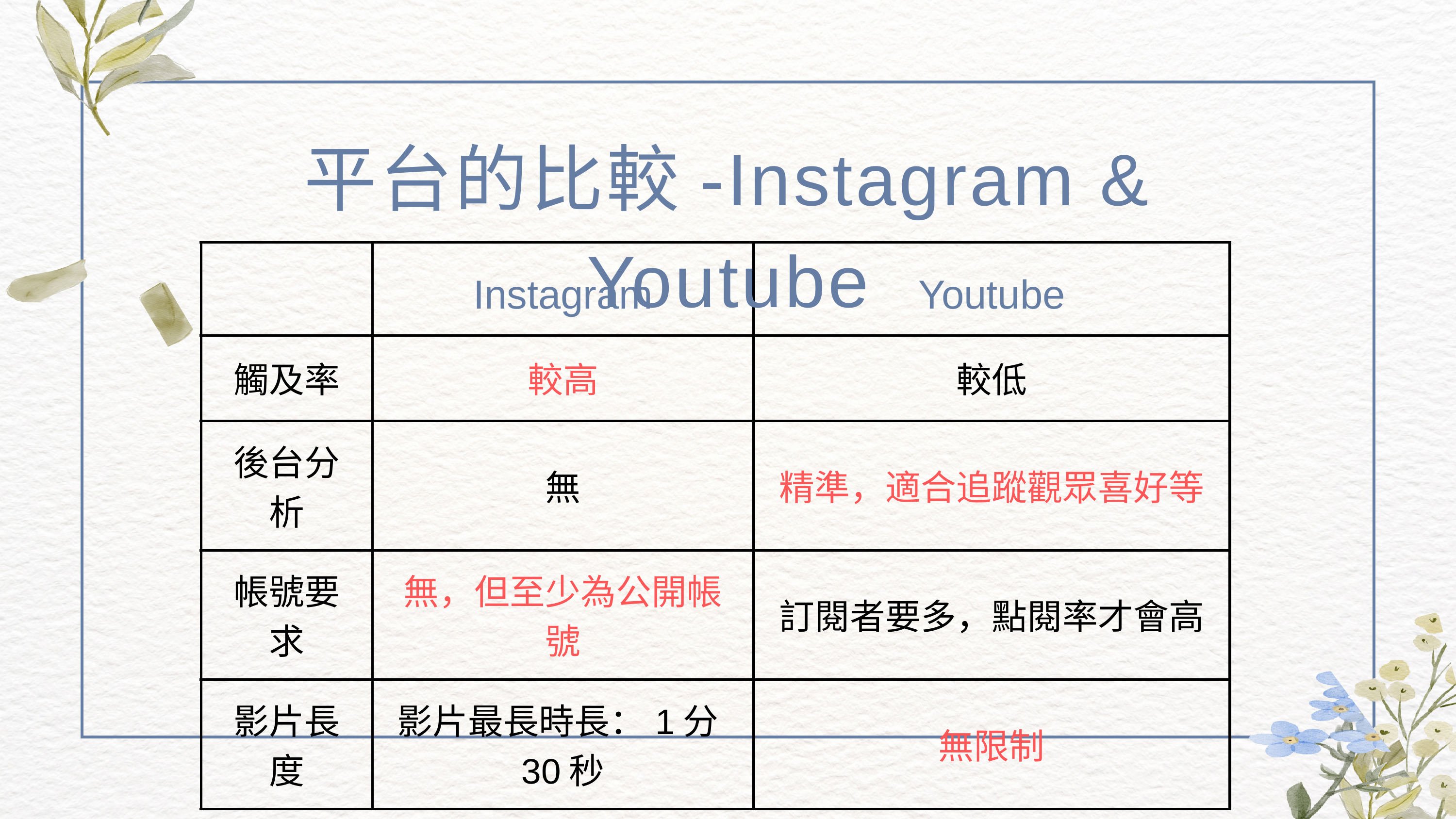

平台的比較-Instagram & Youtube

|  | Instagram | Youtube |
| --- | --- | --- |
| 觸及率 | 較高 | 較低 |
| 後台分析 | 無 | 精準，適合追蹤觀眾喜好等 |
| 帳號要求 | 無，但至少為公開帳號 | 訂閱者要多，點閱率才會高 |
| 影片長度 | 影片最長時長：1分30秒 | 無限制 |